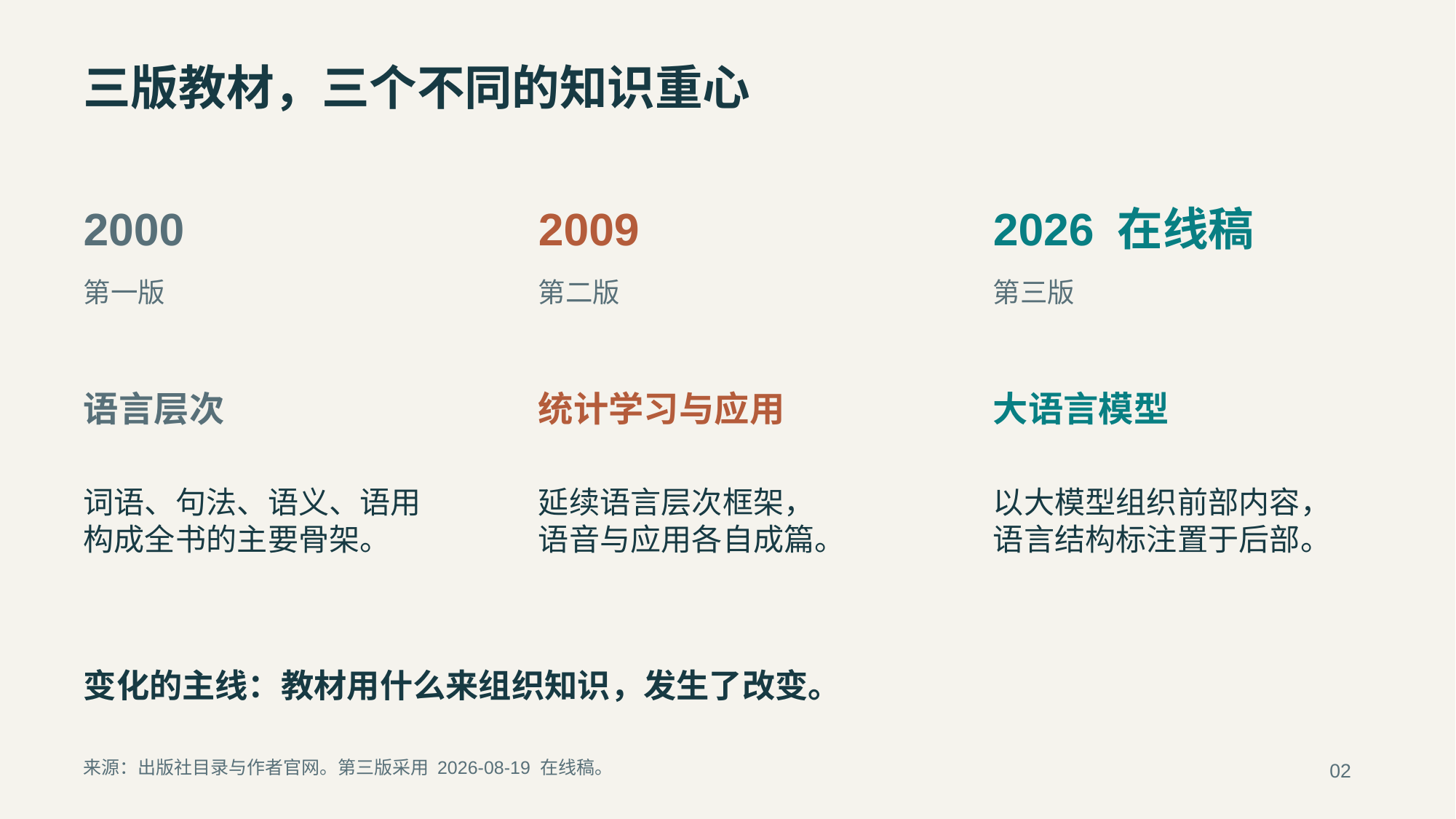

三版教材，三个不同的知识重心
2000
2009
2026 在线稿
第一版
第二版
第三版
语言层次
统计学习与应用
大语言模型
词语、句法、语义、语用
构成全书的主要骨架。
延续语言层次框架，
语音与应用各自成篇。
以大模型组织前部内容，
语言结构标注置于后部。
变化的主线：教材用什么来组织知识，发生了改变。
来源：出版社目录与作者官网。第三版采用 2026-08-19 在线稿。
02